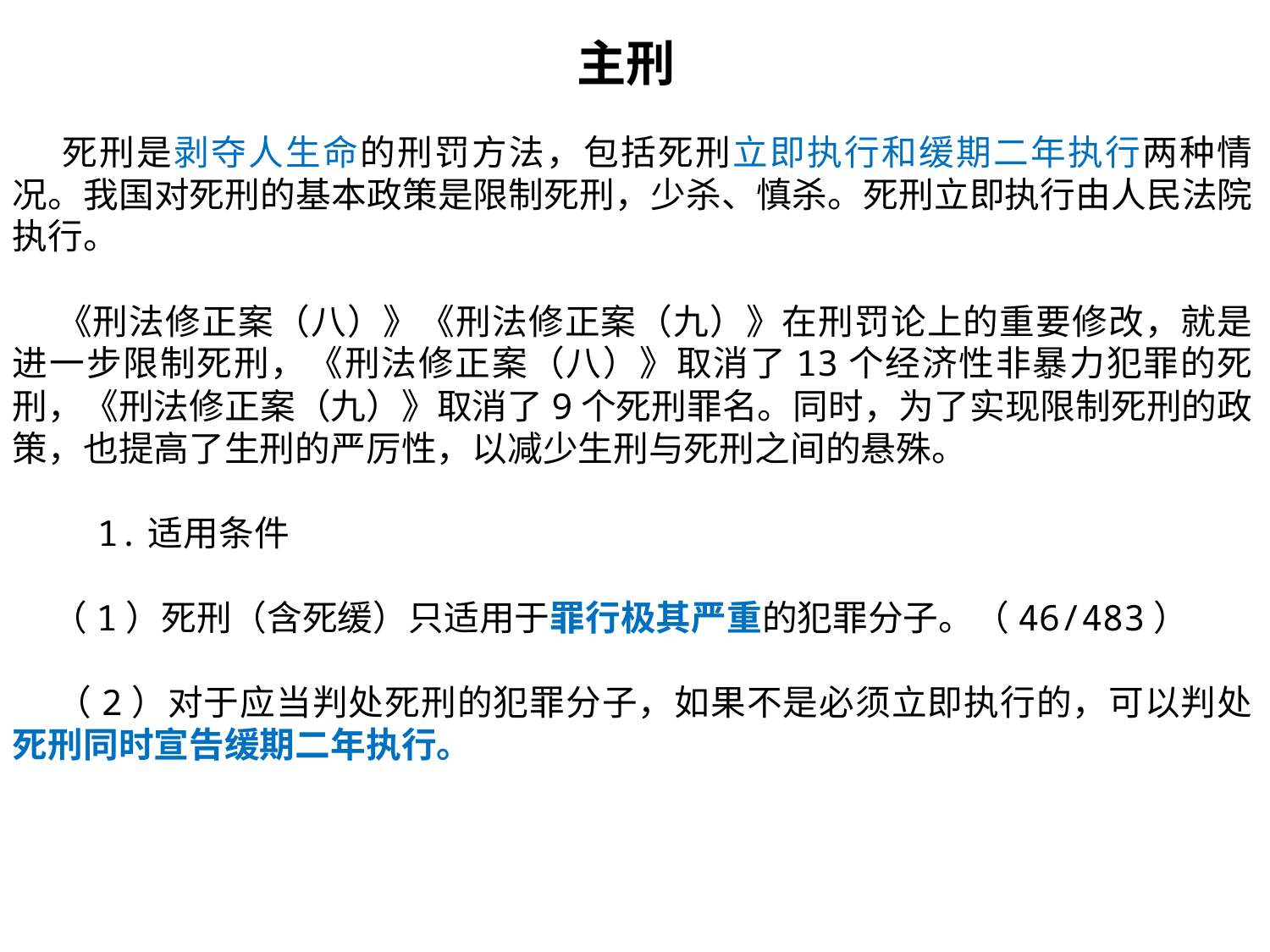

主刑

    死刑是剥夺人生命的刑罚方法，包括死刑立即执行和缓期二年执行两种情况。我国对死刑的基本政策是限制死刑，少杀、慎杀。死刑立即执行由人民法院执行。

    《刑法修正案（八）》《刑法修正案（九）》在刑罚论上的重要修改，就是进一步限制死刑，《刑法修正案（八）》取消了13个经济性非暴力犯罪的死刑，《刑法修正案（九）》取消了9个死刑罪名。同时，为了实现限制死刑的政策，也提高了生刑的严厉性，以减少生刑与死刑之间的悬殊。

    1.适用条件

    （1）死刑（含死缓）只适用于罪行极其严重的犯罪分子。（46/483）

    （2）对于应当判处死刑的犯罪分子，如果不是必须立即执行的，可以判处死刑同时宣告缓期二年执行。